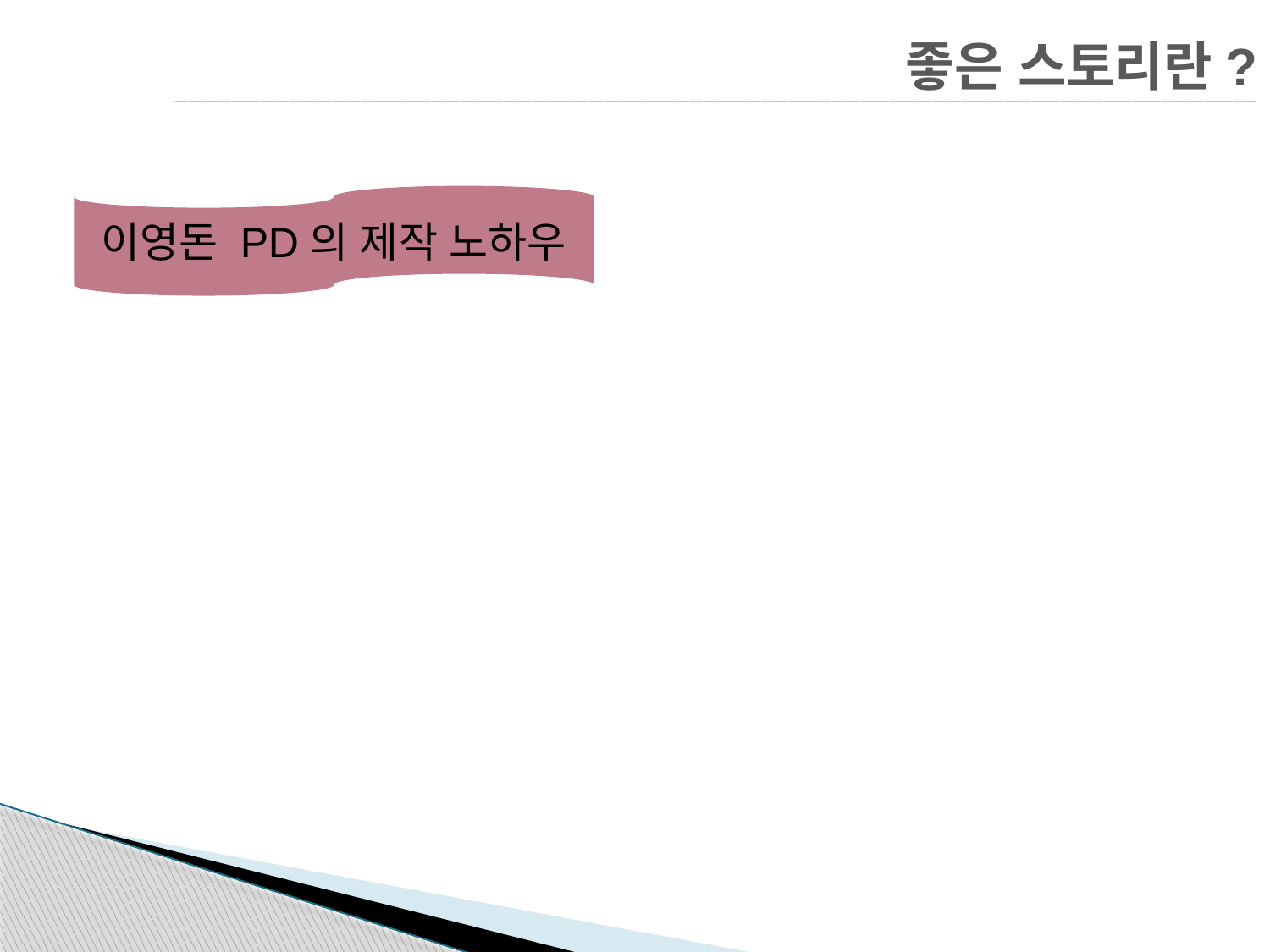

# 좋은 스토리란?
이영돈 PD의 제작 노하우